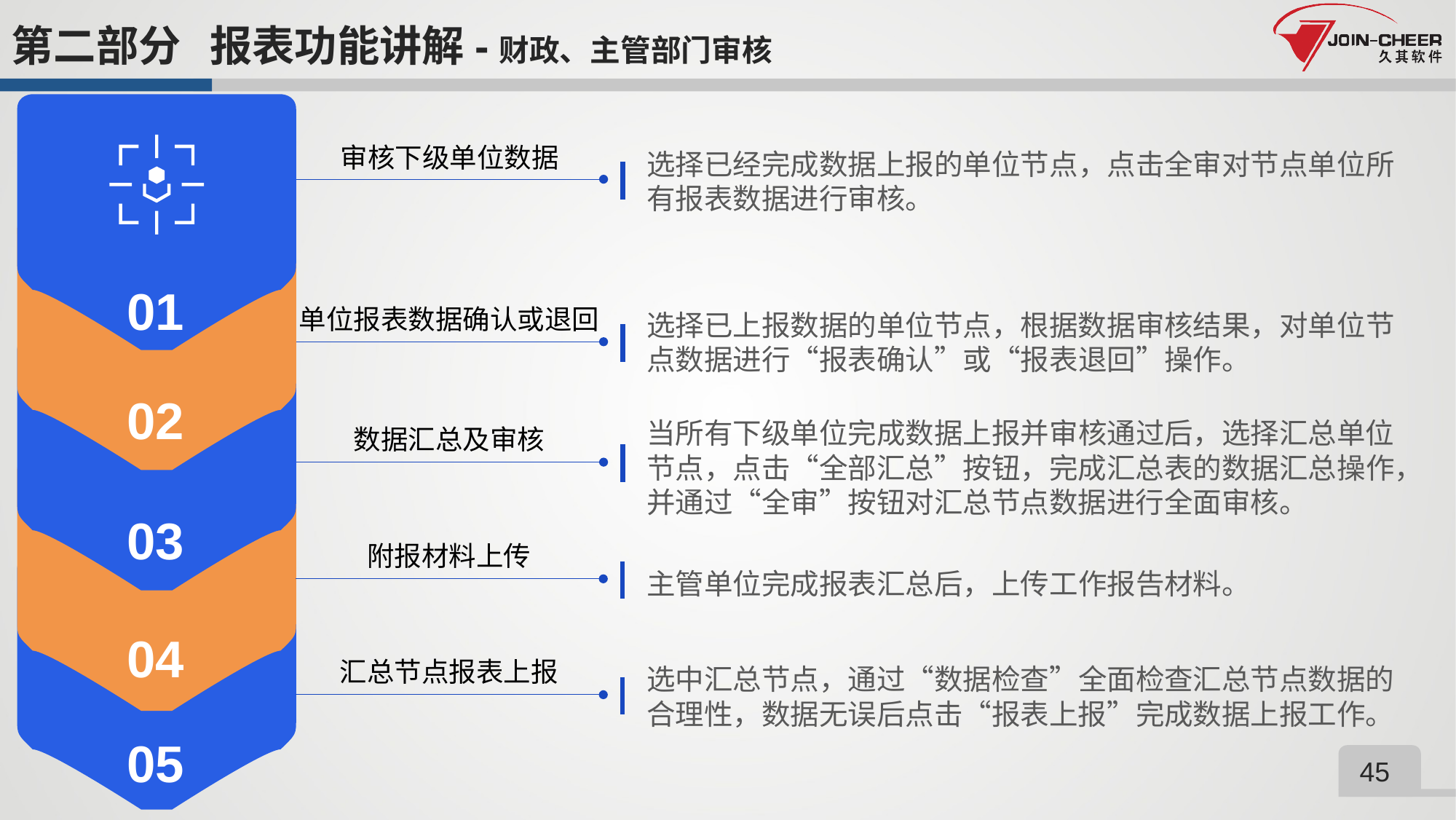

第二部分   报表功能讲解-财政、主管部门审核

审核下级单位数据

选择已经完成数据上报的单位节点，点击全审对节点单位所有报表数据进行审核。

  01
单位报表数据确认或退回
选择已上报数据的单位节点，根据数据审核结果，对单位节点数据进行“报表确认”或“报表退回”操作。

  02
当所有下级单位完成数据上报并审核通过后，选择汇总单位节点，点击“全部汇总”按钮，完成汇总表的数据汇总操作，并通过“全审”按钮对汇总节点数据进行全面审核。
数据汇总及审核

  03
附报材料上传

主管单位完成报表汇总后，上传工作报告材料。
  04
汇总节点报表上报
选中汇总节点，通过“数据检查”全面检查汇总节点数据的合理性，数据无误后点击“报表上报”完成数据上报工作。
  05